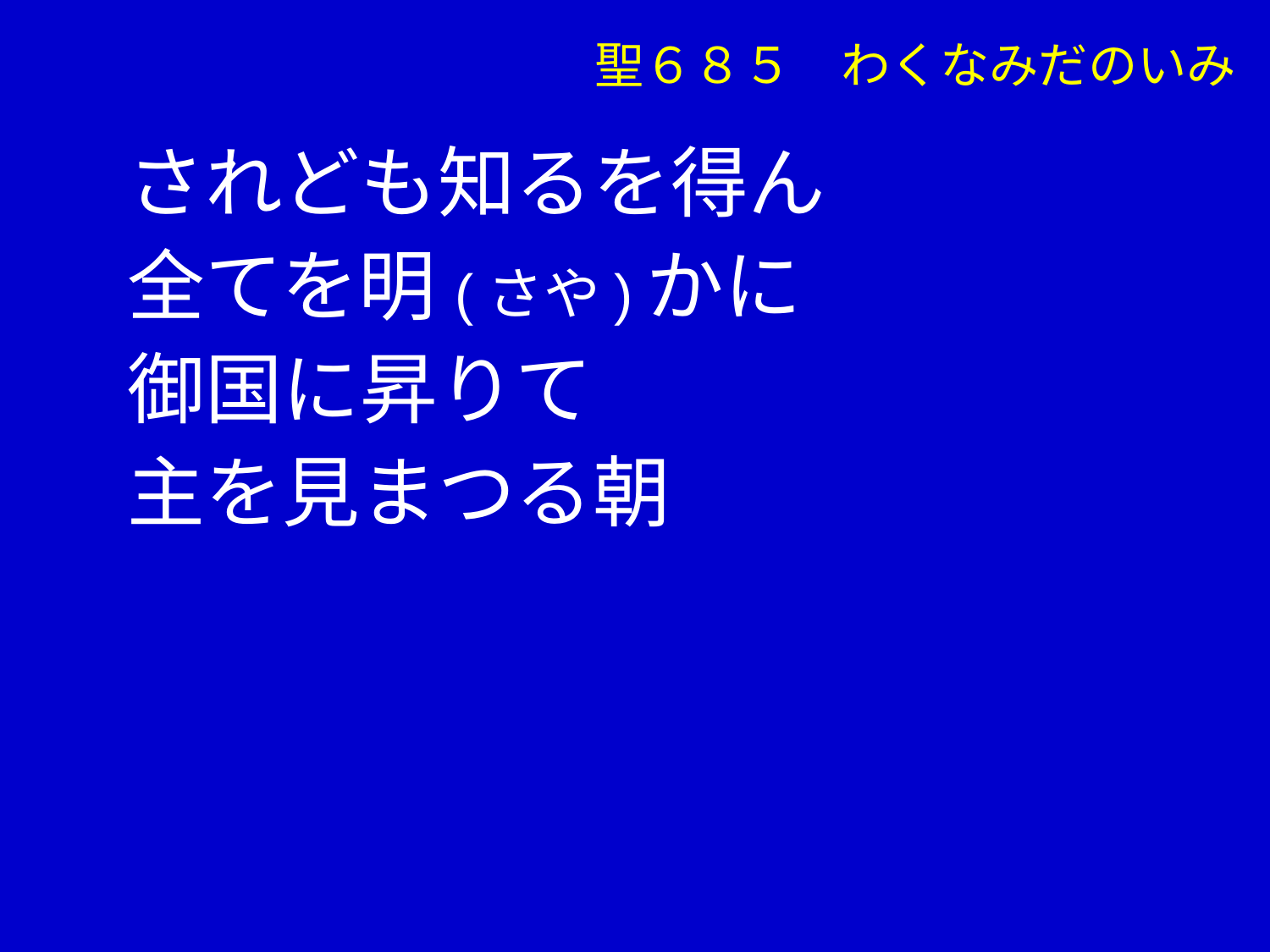

聖６８５　わくなみだのいみ
 されども知るを得ん
 全てを明(さや)かに
 御国に昇りて
 主を見まつる朝